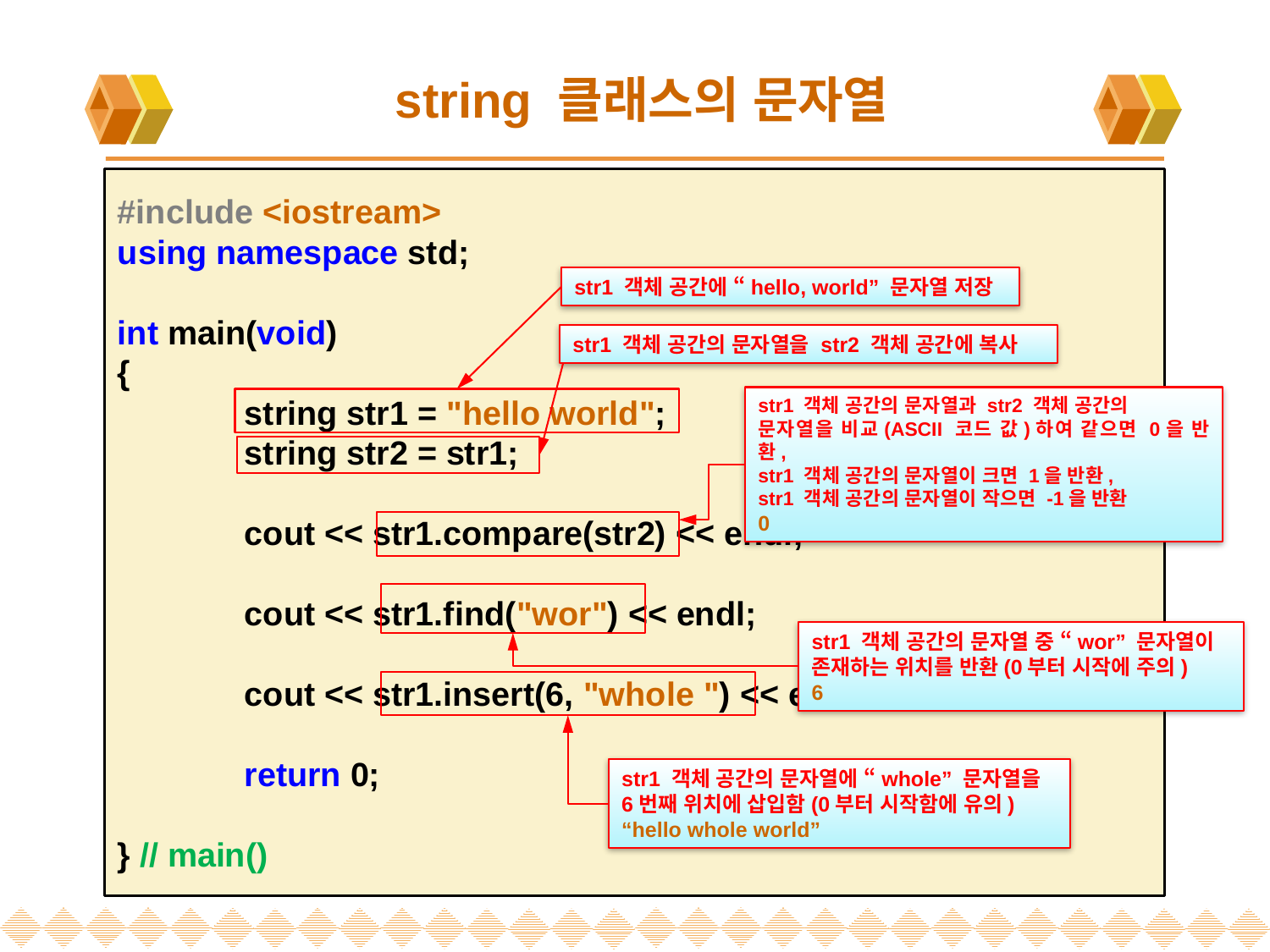

# string 클래스의 문자열
#include <iostream>
using namespace std;

int main(void)
{
	string str1 = "hello world";
	string str2 = str1;

	cout << str1.compare(str2) << endl;

	cout << str1.find("wor") << endl;

	cout << str1.insert(6, "whole ") << endl;

	return 0;

} // main()
str1 객체 공간에 “hello, world” 문자열 저장
str1 객체 공간의 문자열을 str2 객체 공간에 복사
str1 객체 공간의 문자열과 str2 객체 공간의
문자열을 비교(ASCII 코드 값)하여 같으면 0을 반환,
str1 객체 공간의 문자열이 크면 1을 반환,
str1 객체 공간의 문자열이 작으면 -1을 반환
0

str1 객체 공간의 문자열 중 “wor” 문자열이
존재하는 위치를 반환(0부터 시작에 주의)
6

str1 객체 공간의 문자열에 “whole” 문자열을
6번째 위치에 삽입함(0부터 시작함에 유의)
“hello whole world”